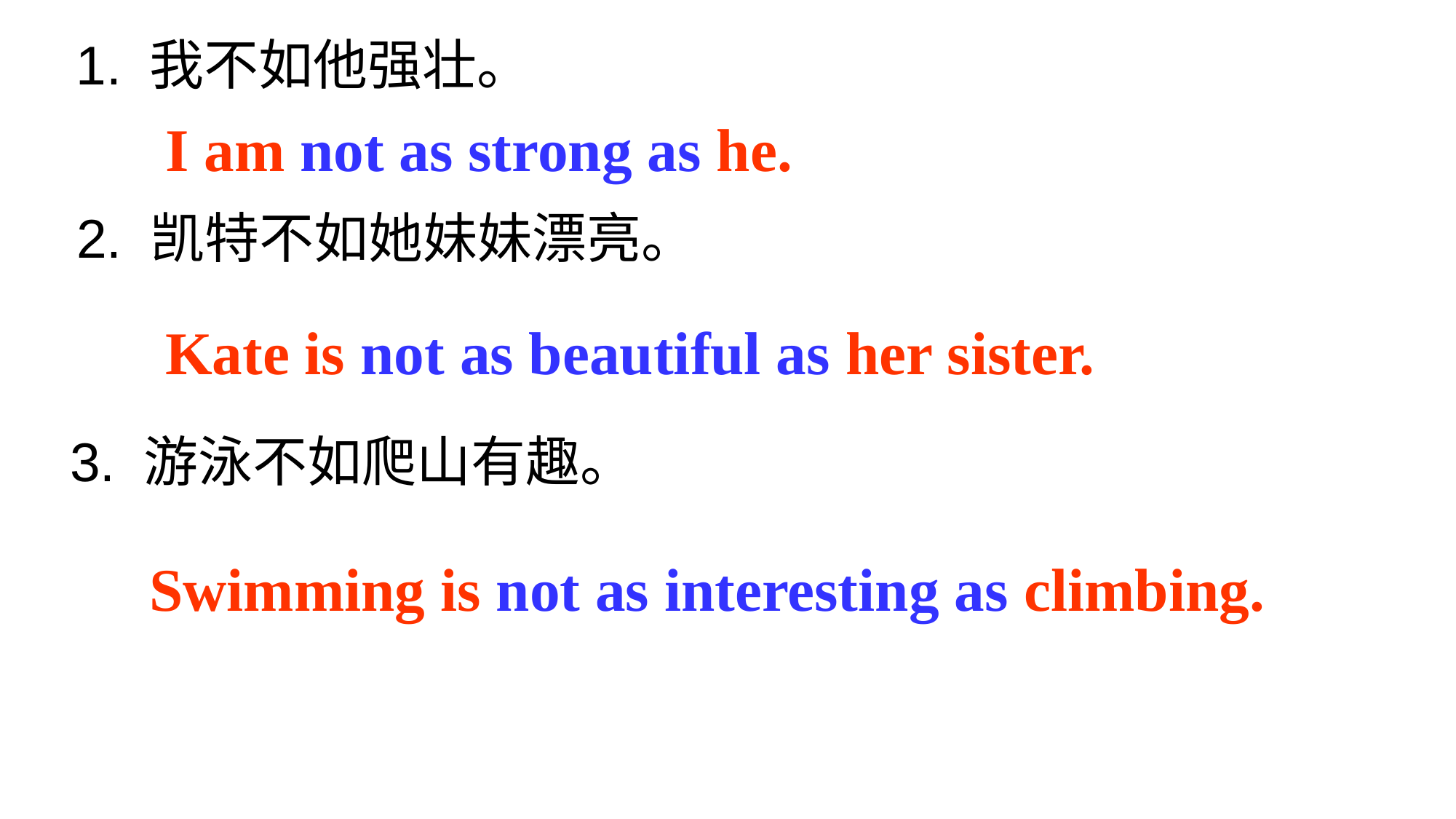

1. 我不如他强壮。
I am not as strong as he.
2. 凯特不如她妹妹漂亮。
Kate is not as beautiful as her sister.
3. 游泳不如爬山有趣。

Swimming is not as interesting as climbing.